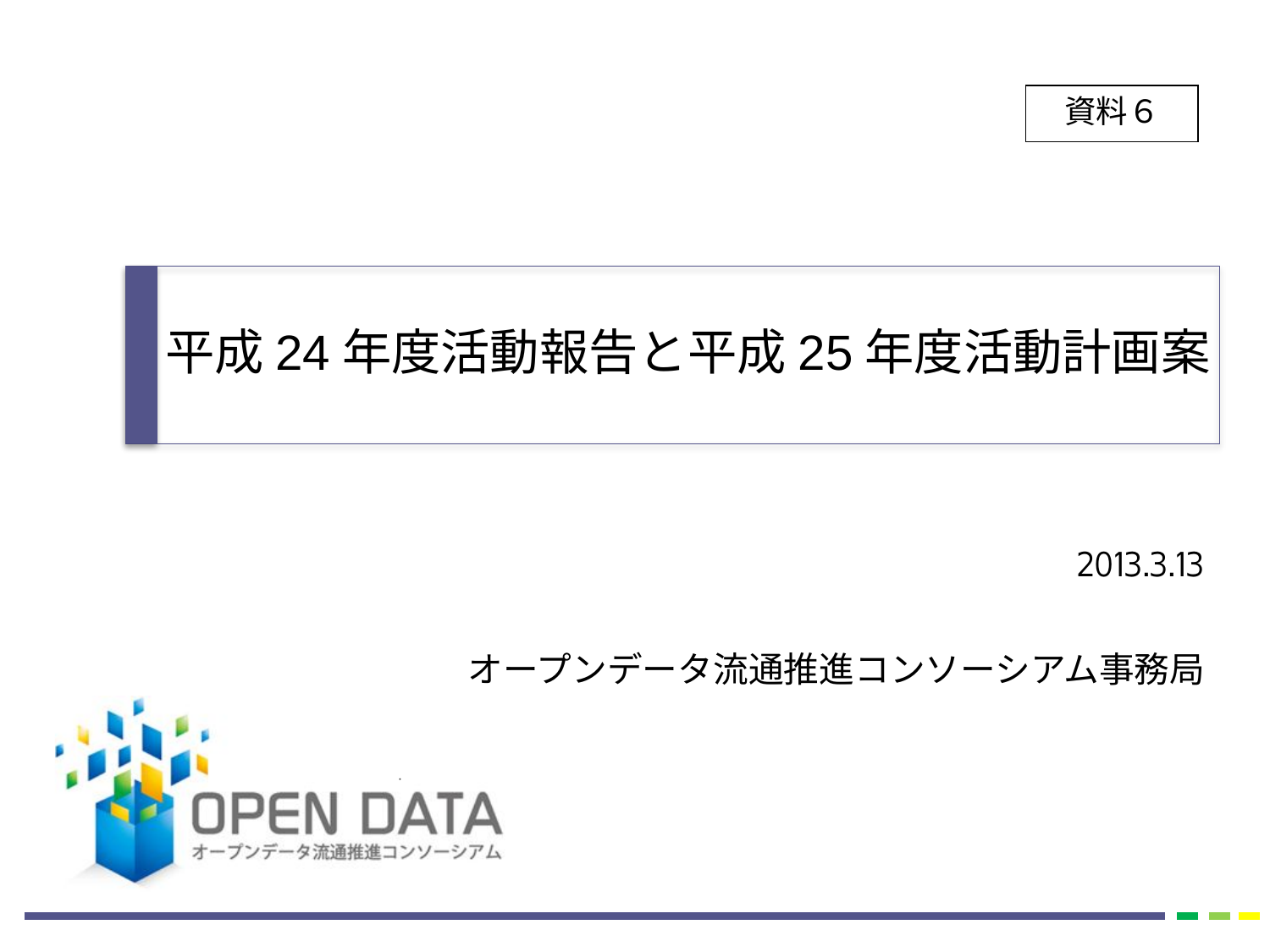

資料６
平成24年度活動報告と平成25年度活動計画案
2013.3.13

オープンデータ流通推進コンソーシアム事務局